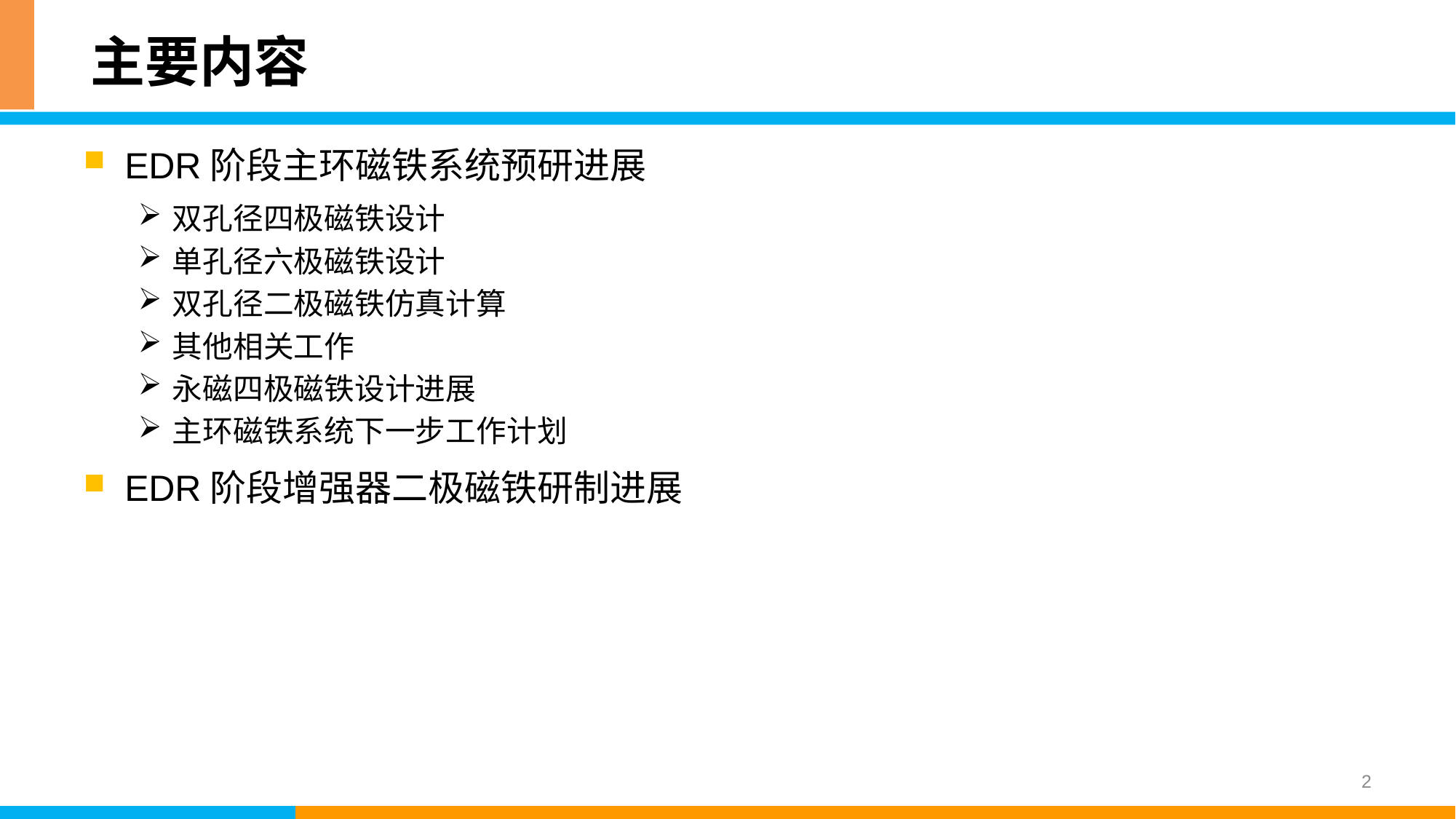

# 主要内容
EDR阶段主环磁铁系统预研进展
双孔径四极磁铁设计
单孔径六极磁铁设计
双孔径二极磁铁仿真计算
其他相关工作
永磁四极磁铁设计进展
主环磁铁系统下一步工作计划
EDR阶段增强器二极磁铁研制进展

2